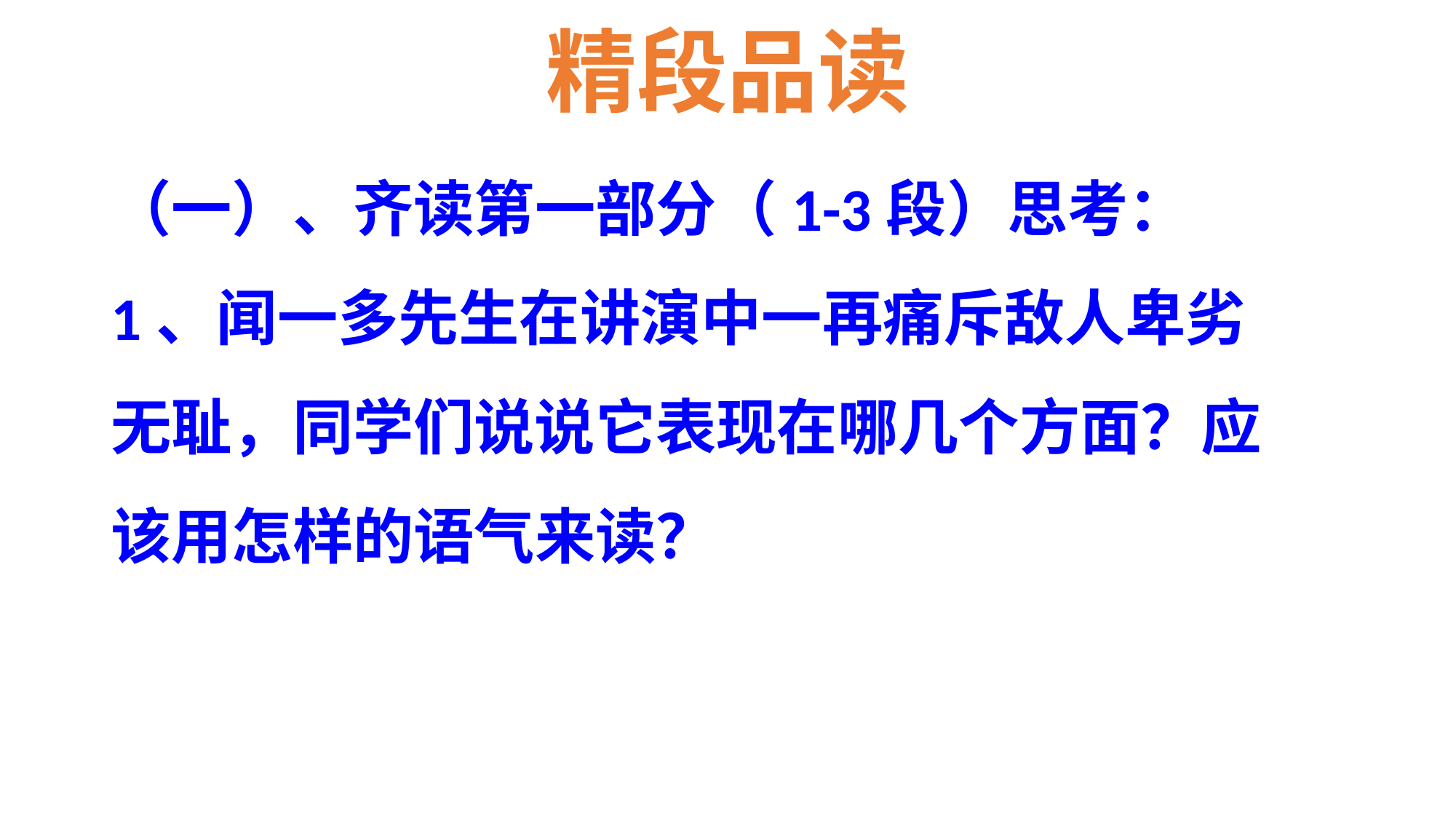

# 精段品读
（一）、齐读第一部分（1-3段）思考：
1、闻一多先生在讲演中一再痛斥敌人卑劣无耻，同学们说说它表现在哪几个方面？应该用怎样的语气来读？